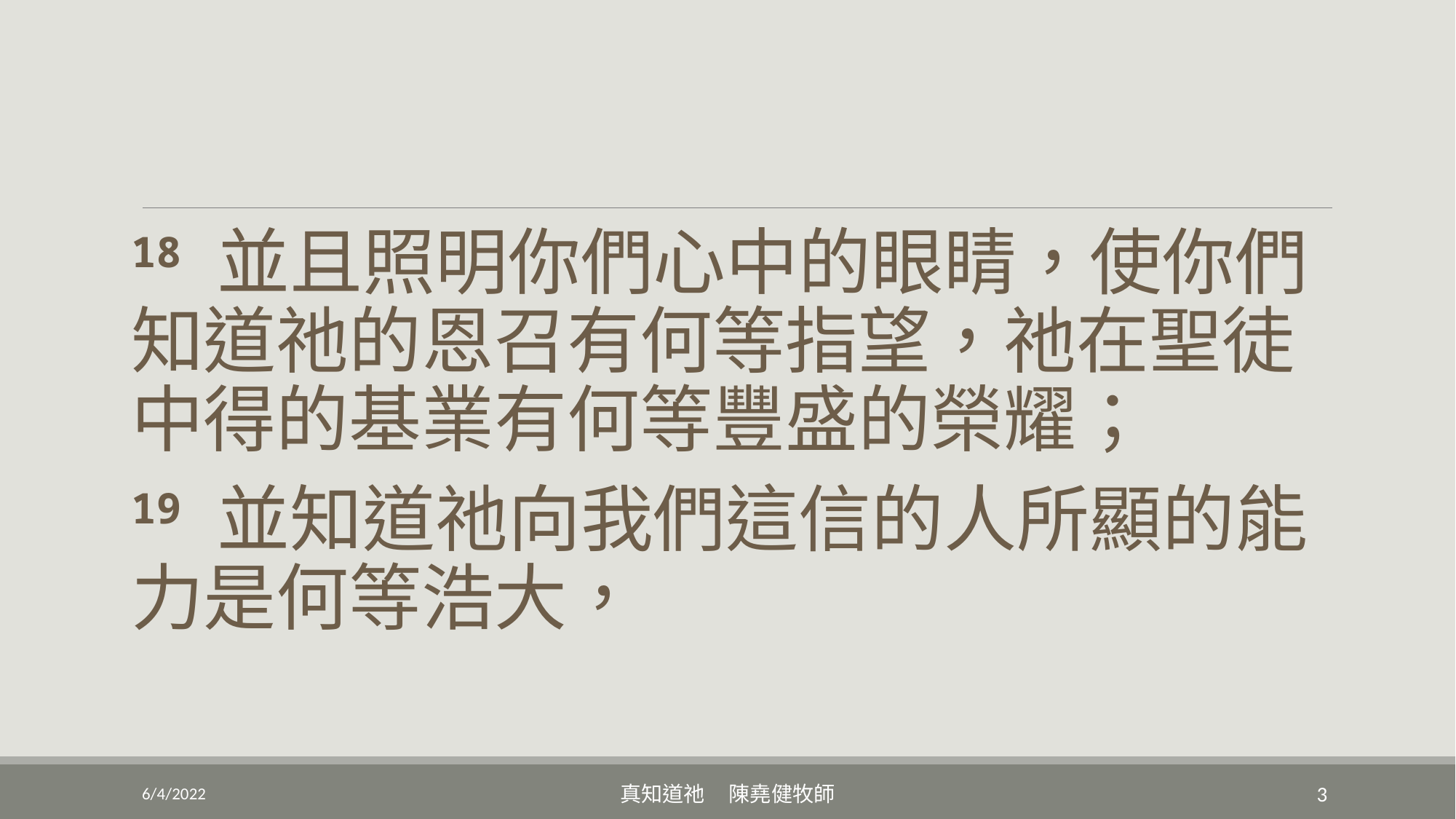

#
18 並且照明你們心中的眼睛，使你們知道祂的恩召有何等指望，祂在聖徒中得的基業有何等豐盛的榮耀；
19 並知道祂向我們這信的人所顯的能力是何等浩大，
6/4/2022
真知道祂     陳堯健牧師
3